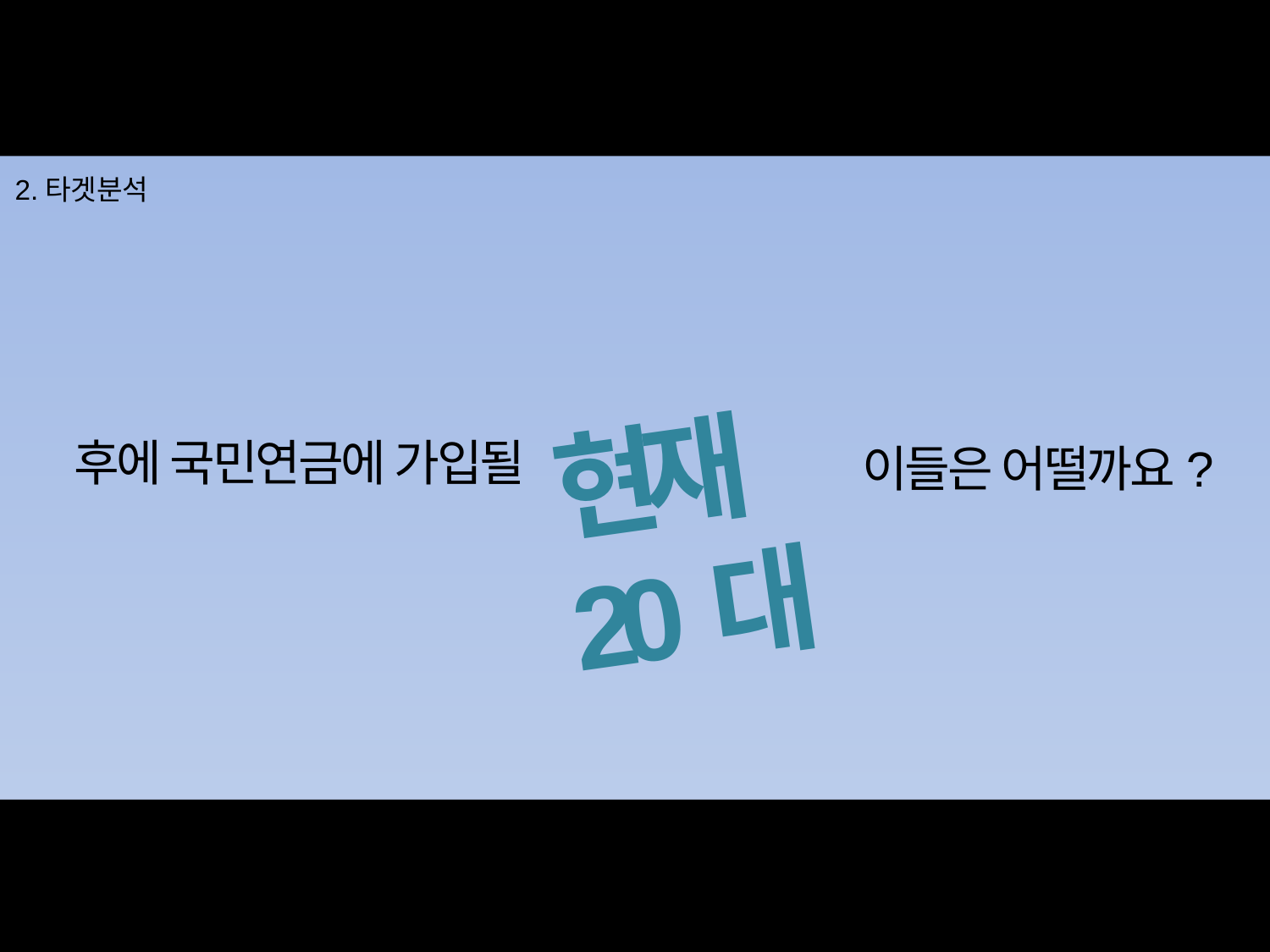

2.타겟분석
현재  20대
후에 국민연금에 가입될
이들은 어떨까요?